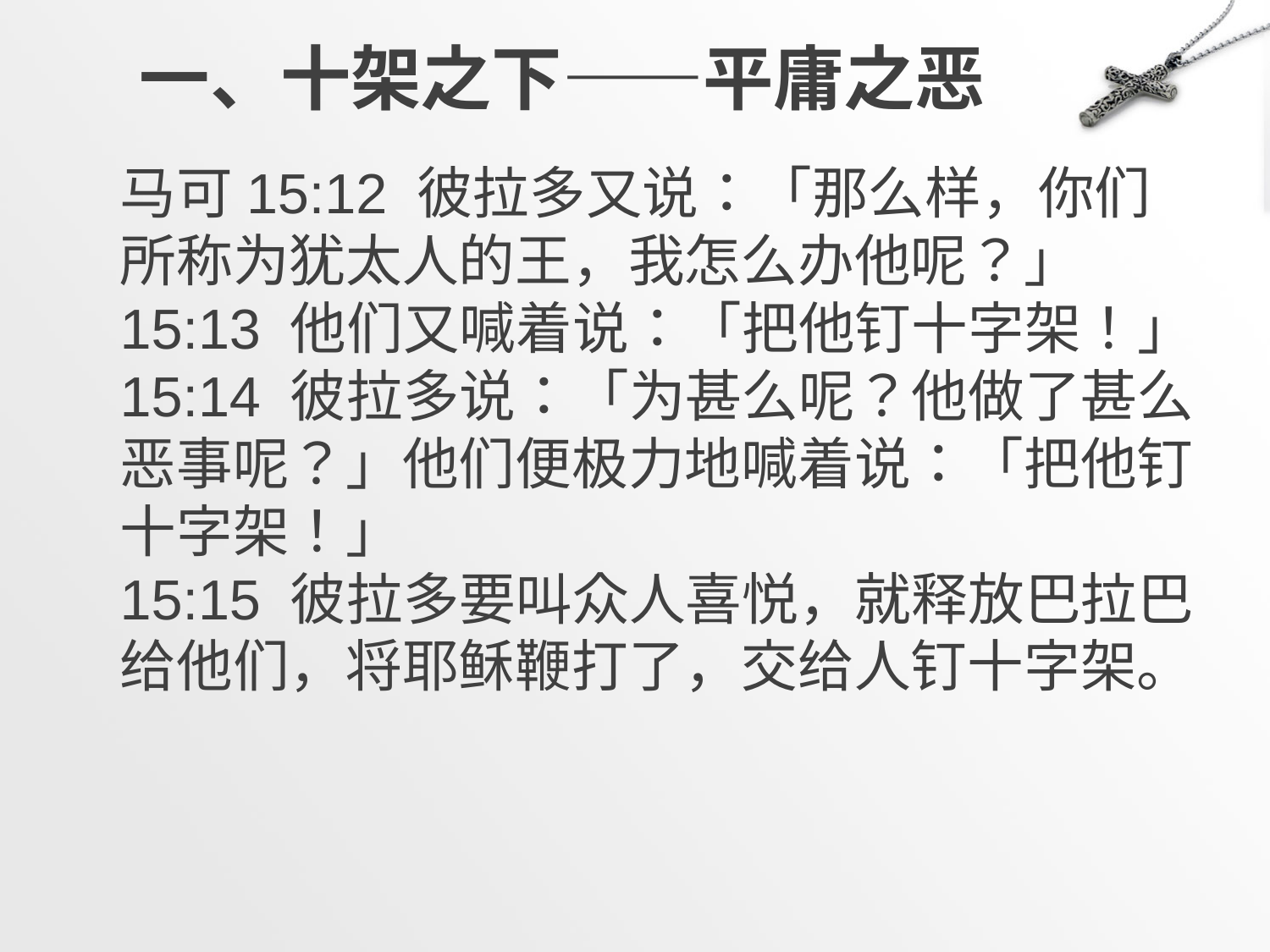

# 一、十架之下——平庸之恶
马可15:12 彼拉多又说：「那么样，你们所称为犹太人的王，我怎么办他呢？」
15:13 他们又喊着说：「把他钉十字架！」
15:14 彼拉多说：「为甚么呢？他做了甚么恶事呢？」他们便极力地喊着说：「把他钉十字架！」
15:15 彼拉多要叫众人喜悦，就释放巴拉巴给他们，将耶稣鞭打了，交给人钉十字架。